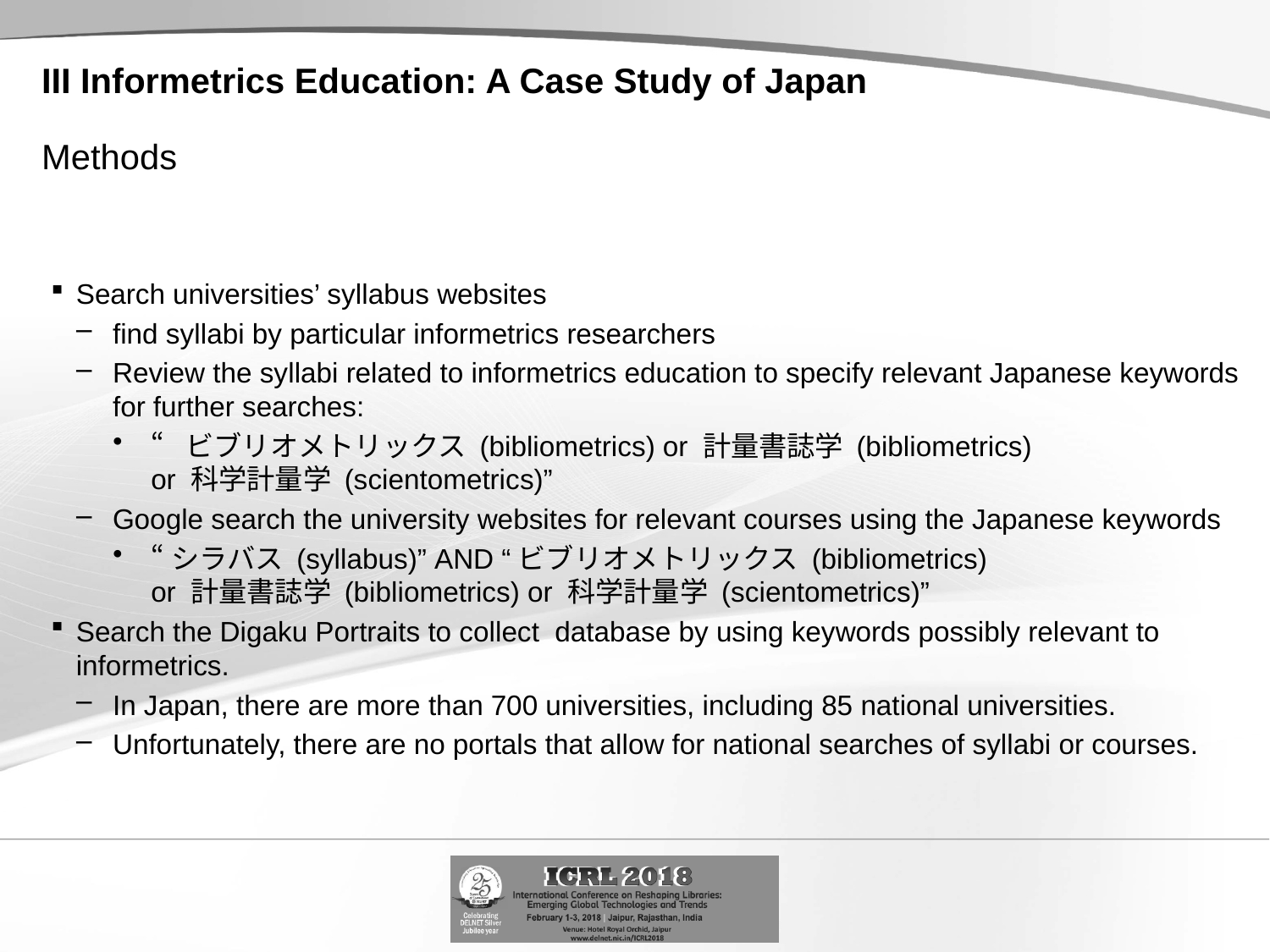

# III Informetrics Education: A Case Study of Japan Methods

Search universities’ syllabus websites
find syllabi by particular informetrics researchers
Review the syllabi related to informetrics education to specify relevant Japanese keywords for further searches:
“ビブリオメトリックス (bibliometrics) or 計量書誌学 (bibliometrics)
or 科学計量学 (scientometrics)”
Google search the university websites for relevant courses using the Japanese keywords
“シラバス (syllabus)” AND “ビブリオメトリックス (bibliometrics)
or 計量書誌学 (bibliometrics) or 科学計量学 (scientometrics)”
Search the Digaku Portraits to collect  database by using keywords possibly relevant to informetrics.
In Japan, there are more than 700 universities, including 85 national universities.
Unfortunately, there are no portals that allow for national searches of syllabi or courses.